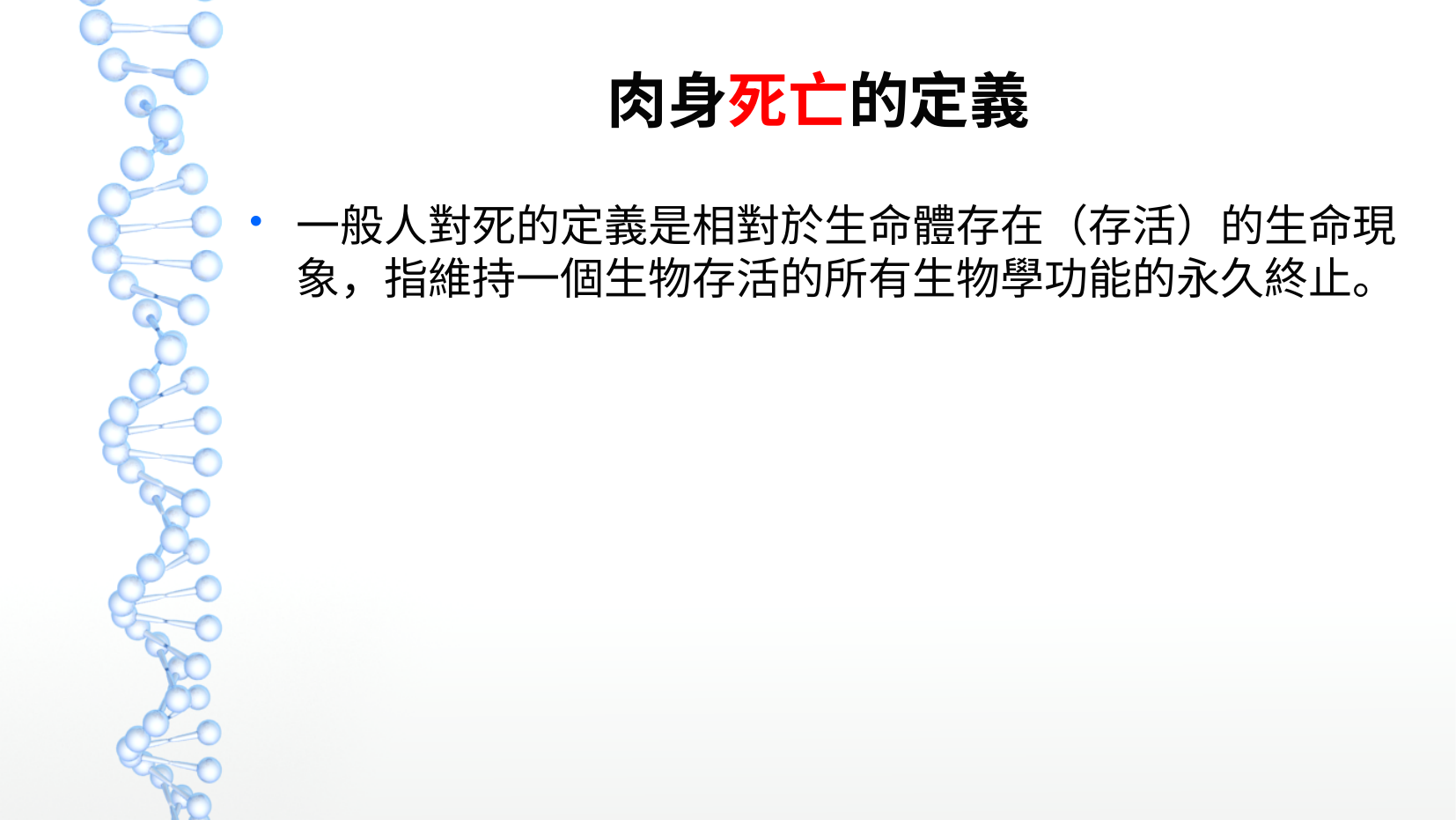

肉身死亡的定義
一般人對死的定義是相對於生命體存在（存活）的生命現象，指維持一個生物存活的所有生物學功能的永久終止。